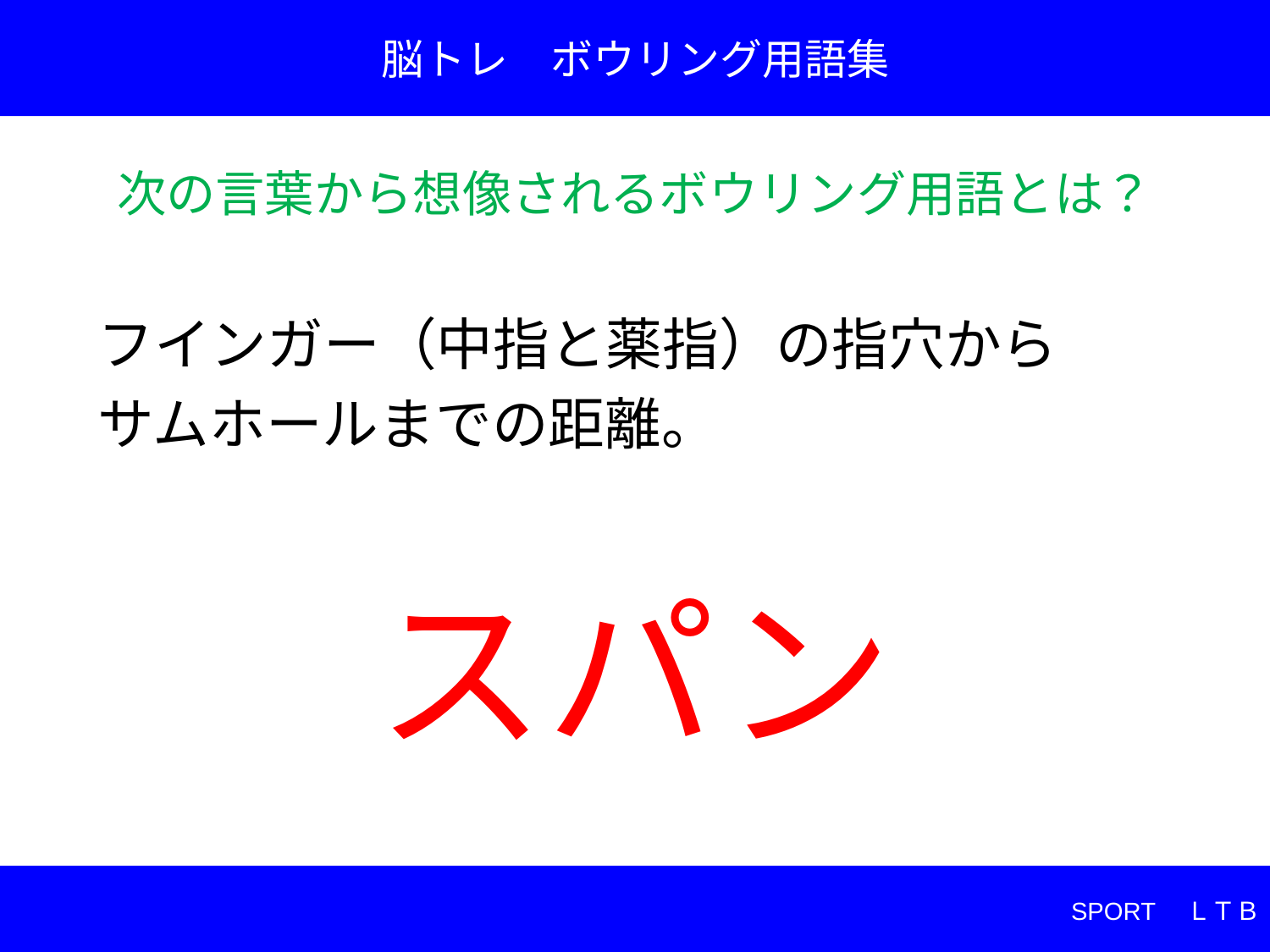

脳トレ　ボウリング用語集
次の言葉から想像されるボウリング用語とは？
フインガー（中指と薬指）の指穴から
サムホールまでの距離。
# スパン
SPORT　ＬＴＢ